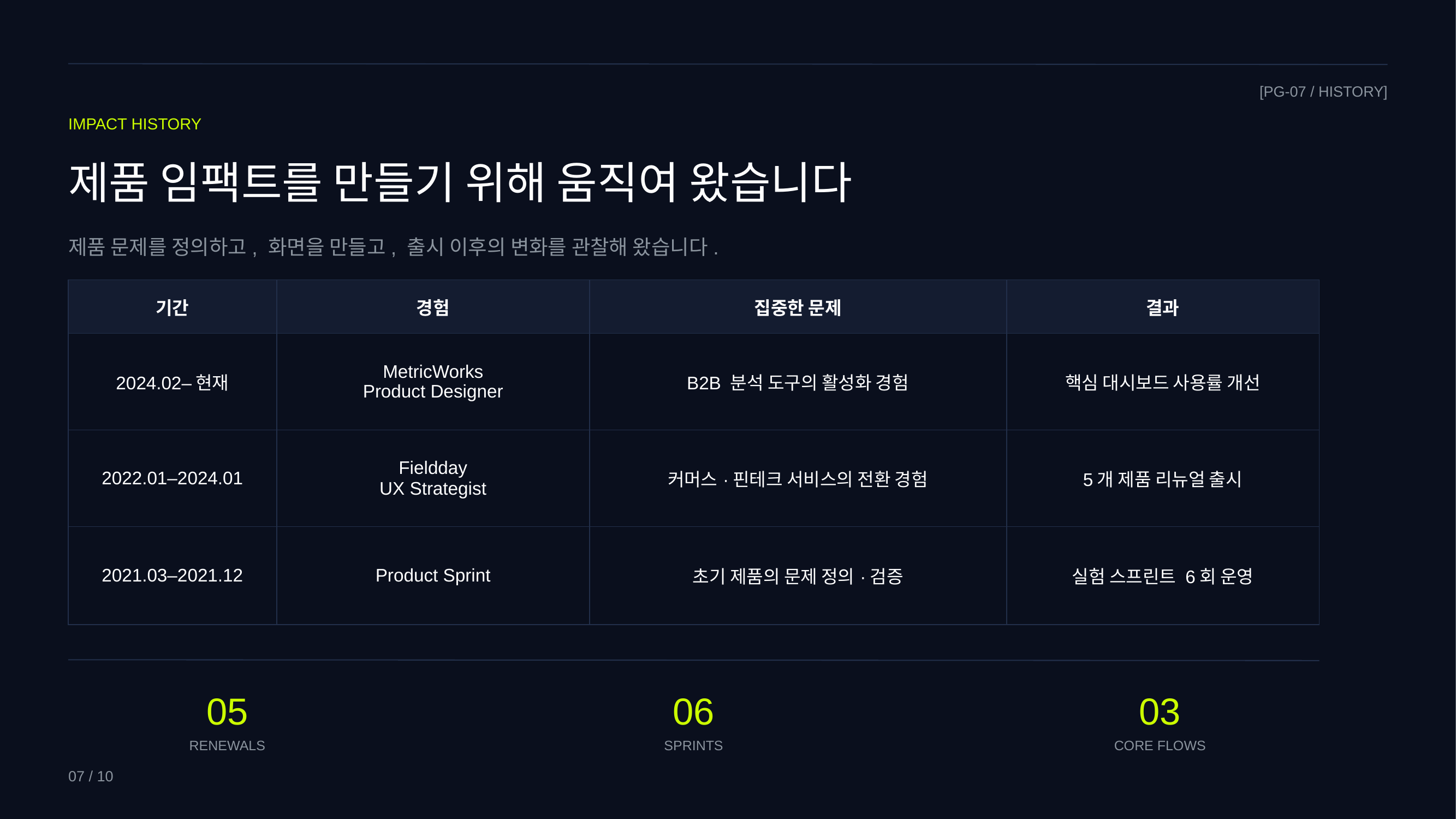

[PG-07 / HISTORY]
IMPACT HISTORY
제품 임팩트를 만들기 위해 움직여 왔습니다
제품 문제를 정의하고, 화면을 만들고, 출시 이후의 변화를 관찰해 왔습니다.
| 기간 | 경험 | 집중한 문제 | 결과 |
| --- | --- | --- | --- |
| 2024.02–현재 | MetricWorks Product Designer | B2B 분석 도구의 활성화 경험 | 핵심 대시보드 사용률 개선 |
| 2022.01–2024.01 | Fieldday UX Strategist | 커머스·핀테크 서비스의 전환 경험 | 5개 제품 리뉴얼 출시 |
| 2021.03–2021.12 | Product Sprint | 초기 제품의 문제 정의·검증 | 실험 스프린트 6회 운영 |

05
06
03
RENEWALS
SPRINTS
CORE FLOWS
07 / 10